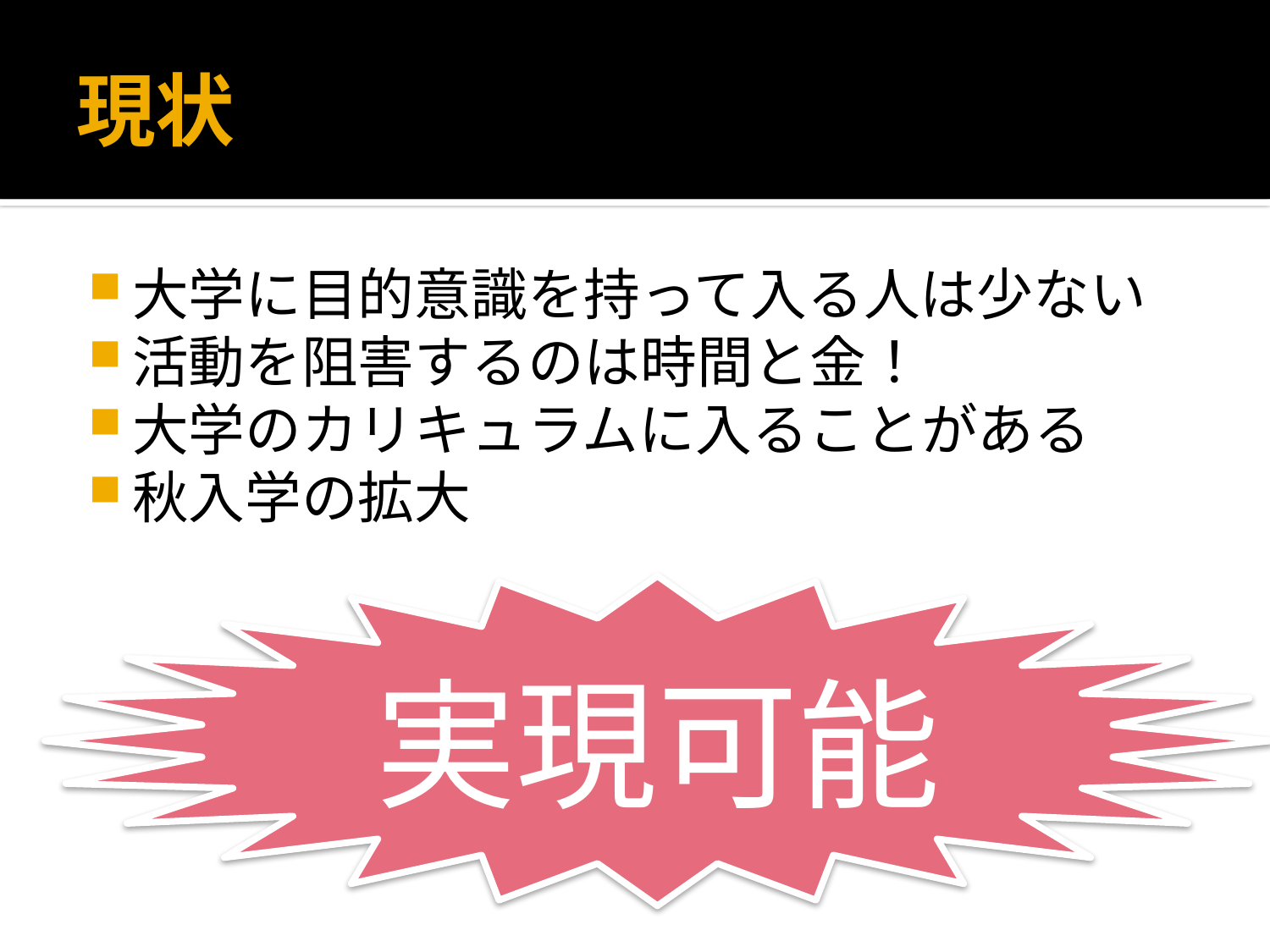

# 現状
大学に目的意識を持って入る人は少ない
活動を阻害するのは時間と金！
大学のカリキュラムに入ることがある
秋入学の拡大

実現可能